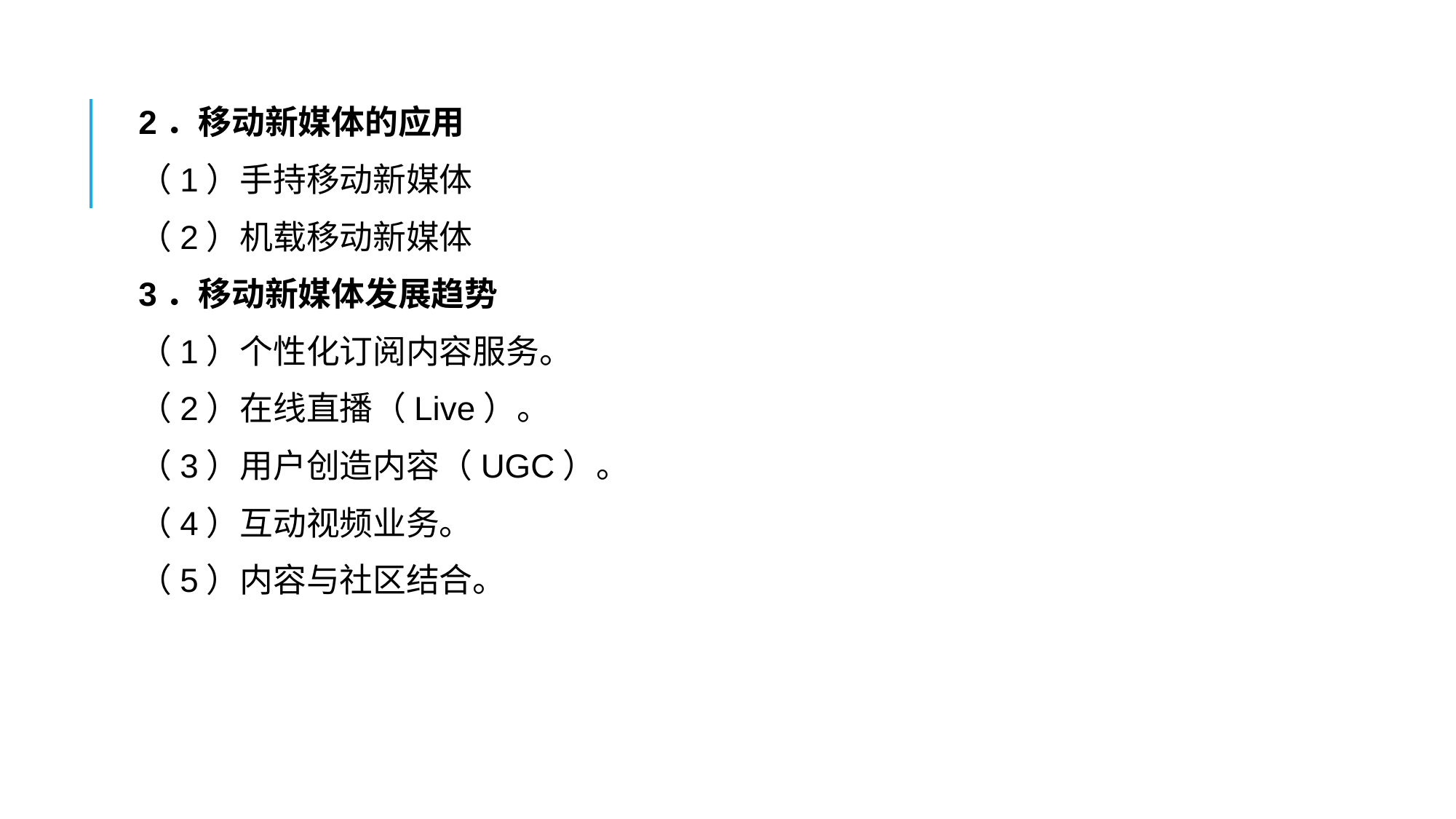

#
2．移动新媒体的应用
（1）手持移动新媒体
（2）机载移动新媒体
3．移动新媒体发展趋势
（1）个性化订阅内容服务。
（2）在线直播（Live）。
（3）用户创造内容（UGC）。
（4）互动视频业务。
（5）内容与社区结合。